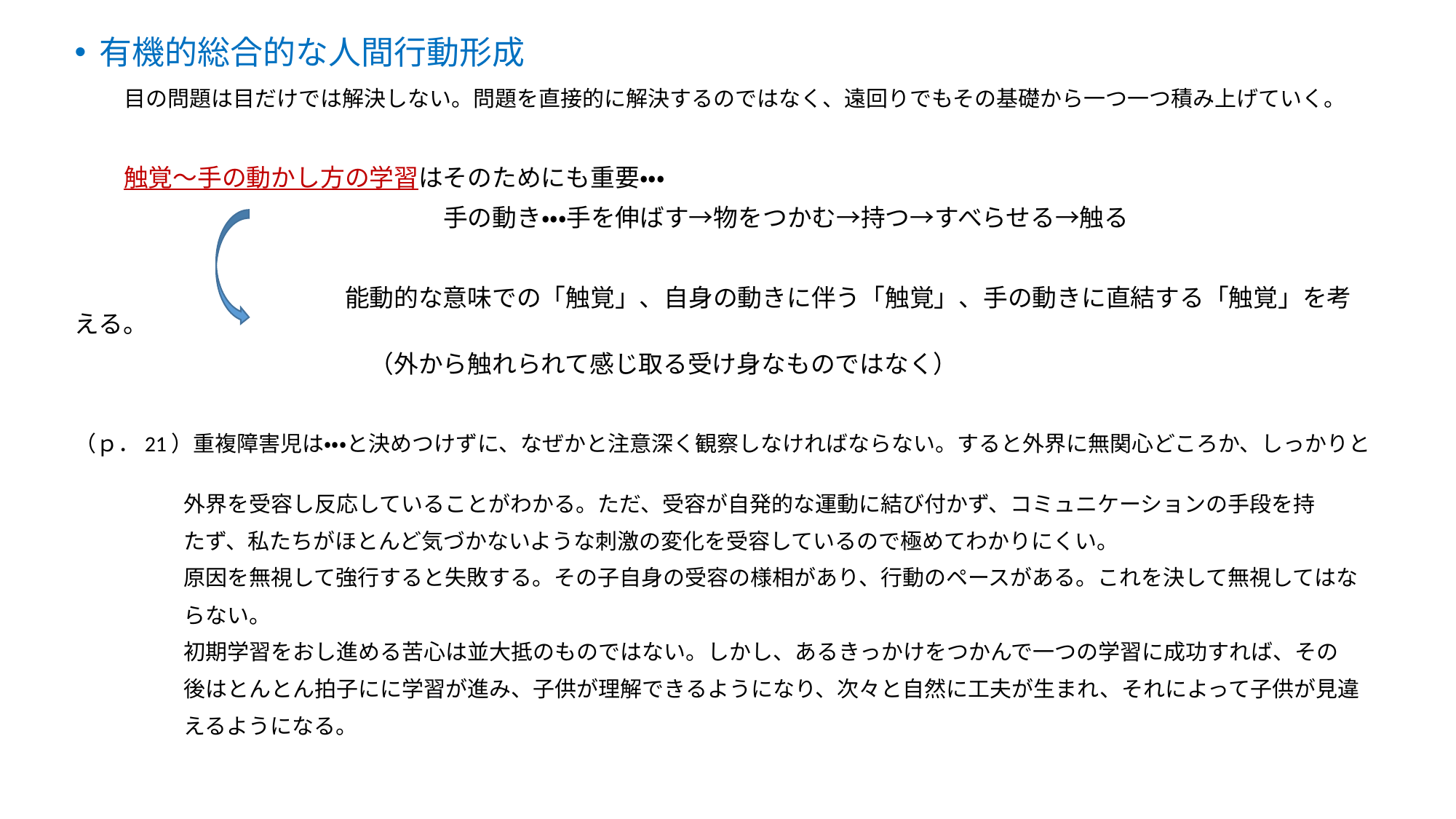

有機的総合的な人間行動形成
　　目の問題は目だけでは解決しない。問題を直接的に解決するのではなく、遠回りでもその基礎から一つ一つ積み上げていく。

　　触覚～手の動かし方の学習はそのためにも重要・・・
　　　　　　　　　　　　　　　手の動き・・・手を伸ばす→物をつかむ→持つ→すべらせる→触る

　　　　　　　　　　　能動的な意味での「触覚」、自身の動きに伴う「触覚」、手の動きに直結する「触覚」を考える。
　　　　　　　　　　　　（外から触れられて感じ取る受け身なものではなく）

（ｐ．21）重複障害児は・・・と決めつけずに、なぜかと注意深く観察しなければならない。すると外界に無関心どころか、しっかりと
　　　　　外界を受容し反応していることがわかる。ただ、受容が自発的な運動に結び付かず、コミュニケーションの手段を持
　　　　　たず、私たちがほとんど気づかないような刺激の変化を受容しているので極めてわかりにくい。
　　　　　原因を無視して強行すると失敗する。その子自身の受容の様相があり、行動のペースがある。これを決して無視してはな
　　　　　らない。
　　　　　初期学習をおし進める苦心は並大抵のものではない。しかし、あるきっかけをつかんで一つの学習に成功すれば、その
　　　　　後はとんとん拍子にに学習が進み、子供が理解できるようになり、次々と自然に工夫が生まれ、それによって子供が見違
　　　　　えるようになる。